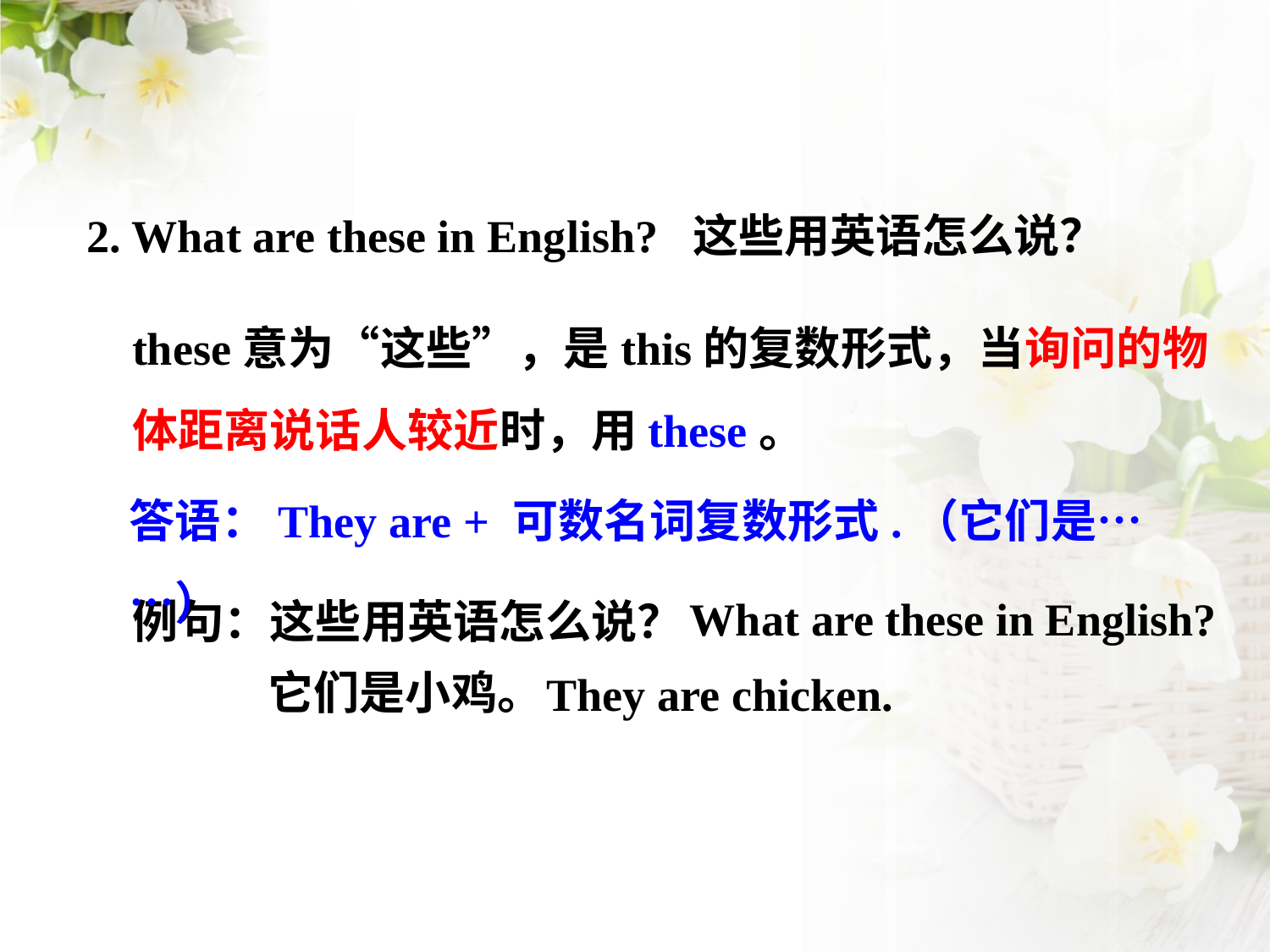

2. What are these in English?  这些用英语怎么说？
these意为“这些”，是this的复数形式，当询问的物体距离说话人较近时，用these。
答语：They are + 可数名词复数形式.（它们是……）
What are these in English?
例句：这些用英语怎么说？
            它们是小鸡。
They are chicken.